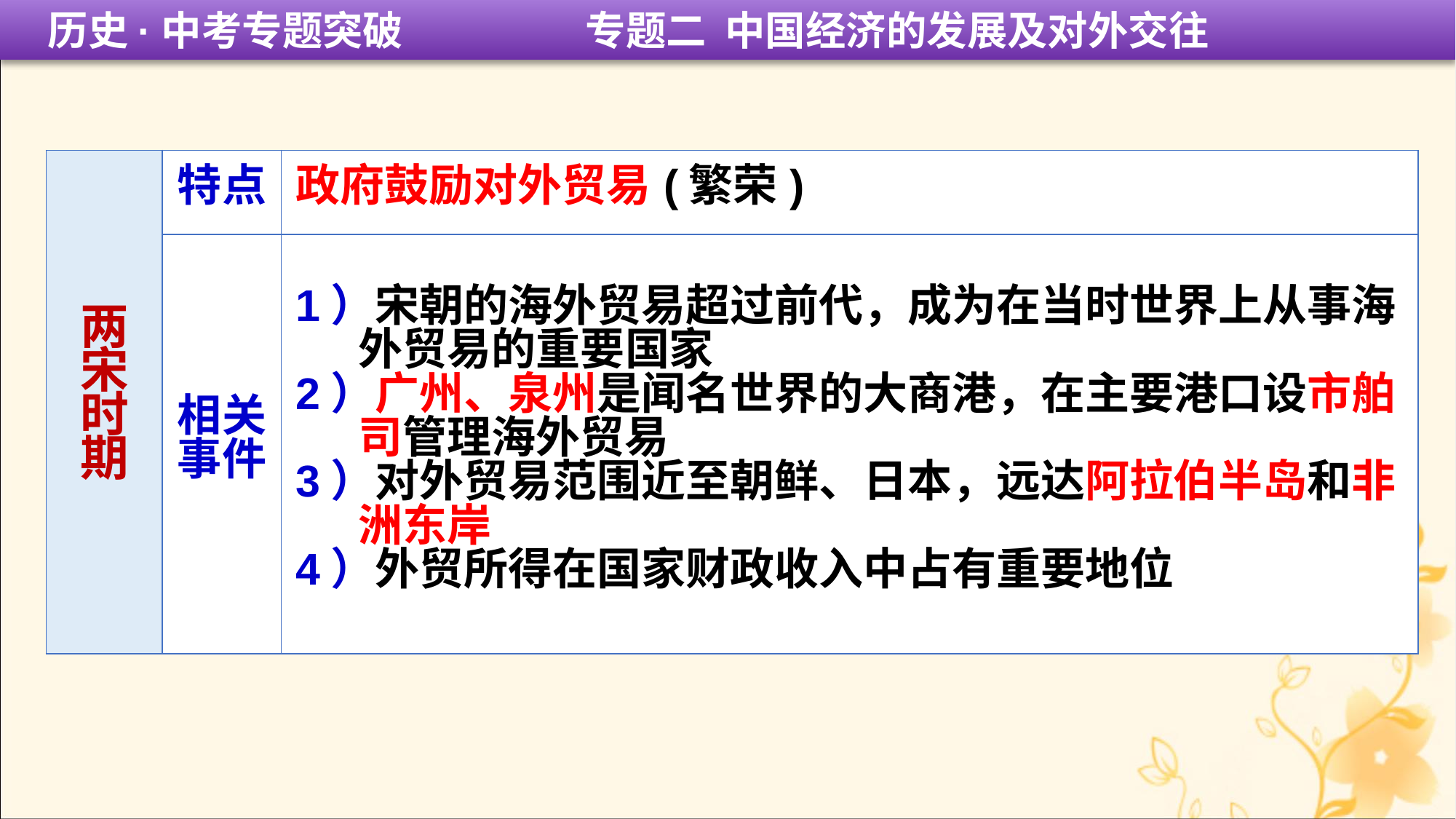

历史·中考专题突破                    专题二  中国经济的发展及对外交往
| 两宋 时期 | 特点 | 政府鼓励对外贸易(繁荣) |
| --- | --- | --- |
|  | 相关 事件 | 1）宋朝的海外贸易超过前代，成为在当时世界上从事海 外贸易的重要国家 2）广州、泉州是闻名世界的大商港，在主要港口设市舶 司管理海外贸易 3）对外贸易范围近至朝鲜、日本，远达阿拉伯半岛和非 洲东岸 4）外贸所得在国家财政收入中占有重要地位 |